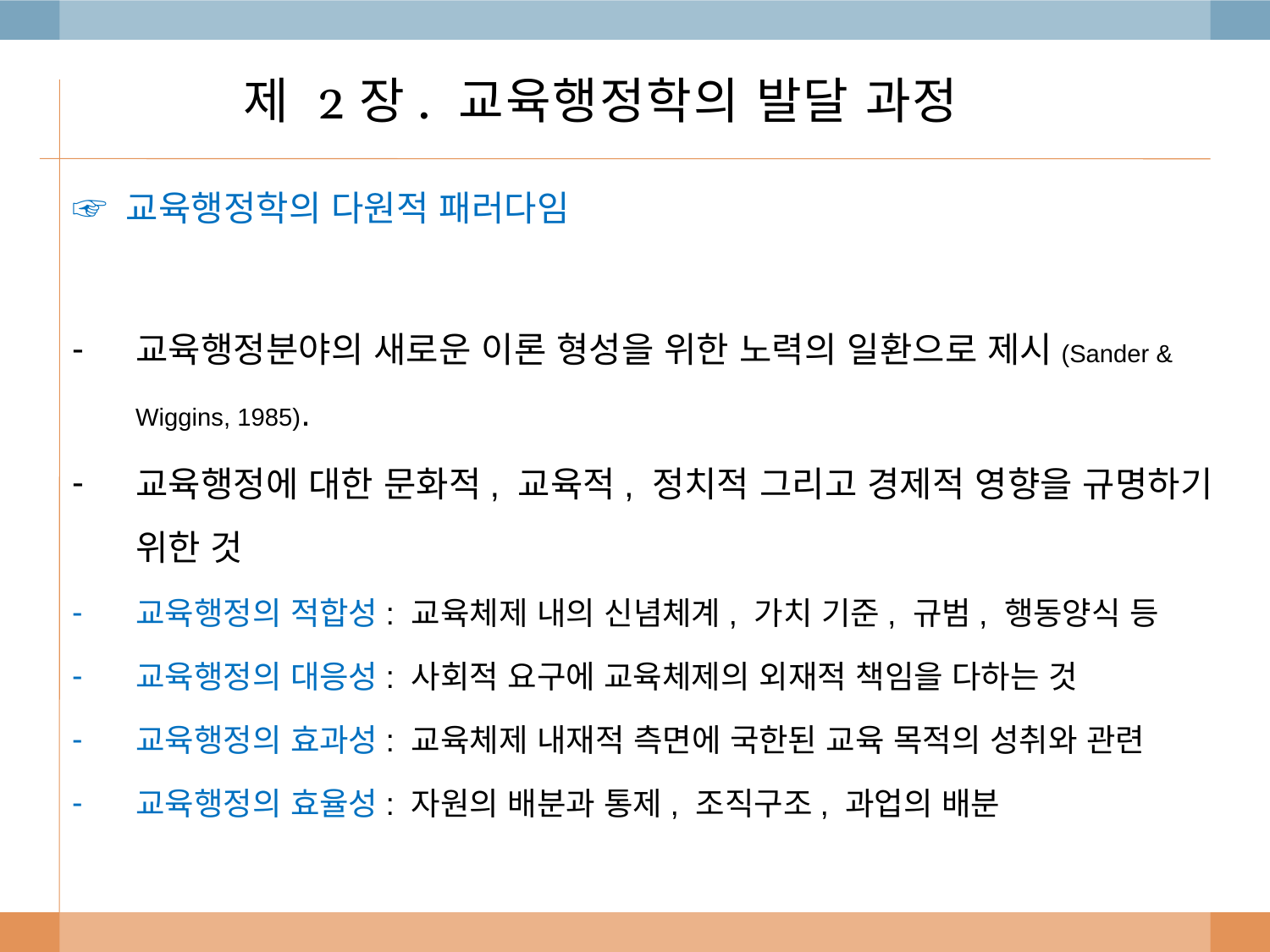

# 제 2장. 교육행정학의 발달 과정
☞ 교육행정학의 다원적 패러다임

교육행정분야의 새로운 이론 형성을 위한 노력의 일환으로 제시(Sander & Wiggins, 1985).
교육행정에 대한 문화적, 교육적, 정치적 그리고 경제적 영향을 규명하기 위한 것
교육행정의 적합성: 교육체제 내의 신념체계, 가치 기준, 규범, 행동양식 등
교육행정의 대응성: 사회적 요구에 교육체제의 외재적 책임을 다하는 것
교육행정의 효과성: 교육체제 내재적 측면에 국한된 교육 목적의 성취와 관련
교육행정의 효율성: 자원의 배분과 통제, 조직구조, 과업의 배분